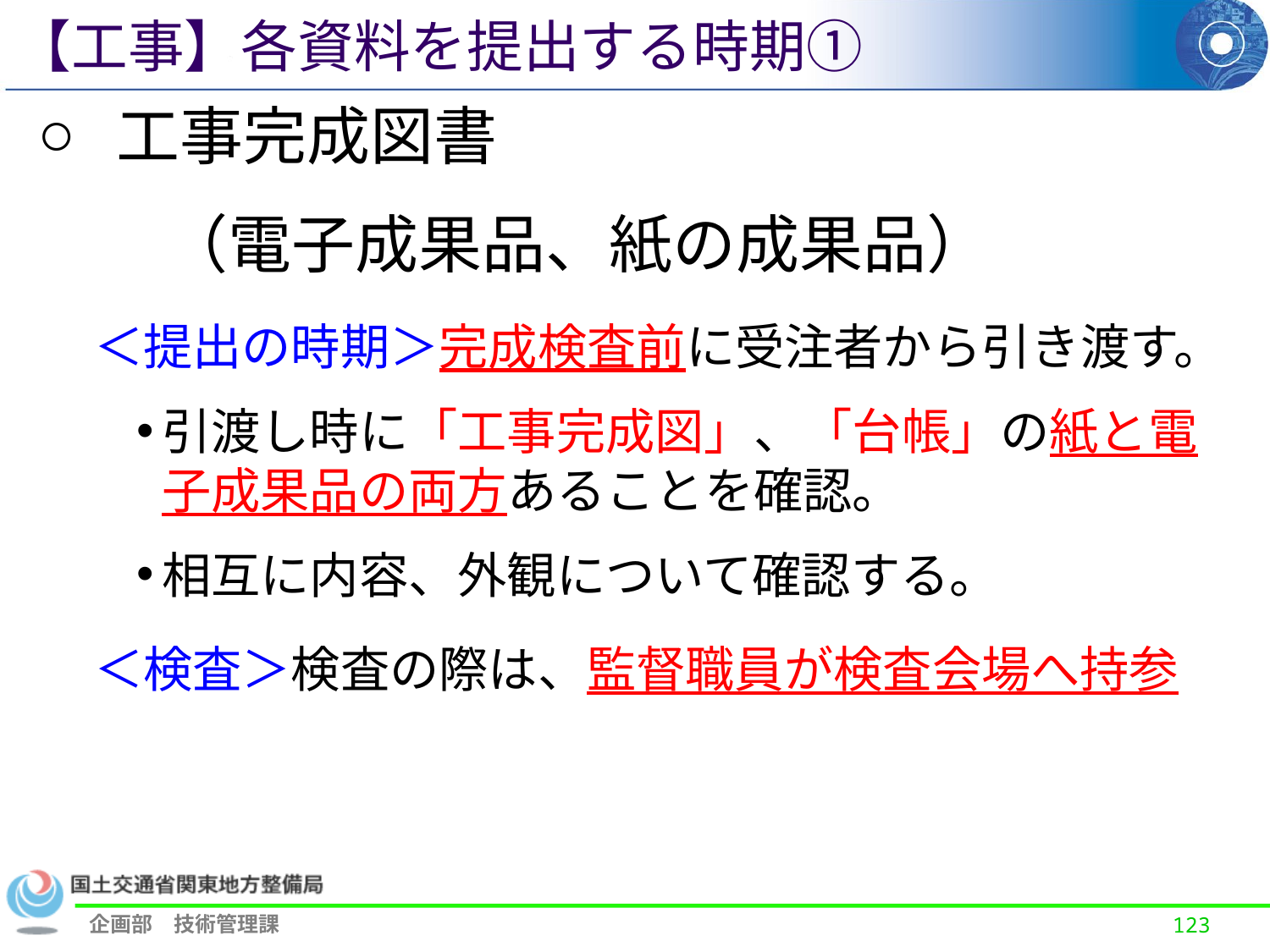

【工事】各資料を提出する時期①
工事完成図書
　　（電子成果品、紙の成果品）
　＜提出の時期＞完成検査前に受注者から引き渡す。
引渡し時に「工事完成図」、「台帳」の紙と電子成果品の両方あることを確認。
相互に内容、外観について確認する。
　＜検査＞検査の際は、監督職員が検査会場へ持参